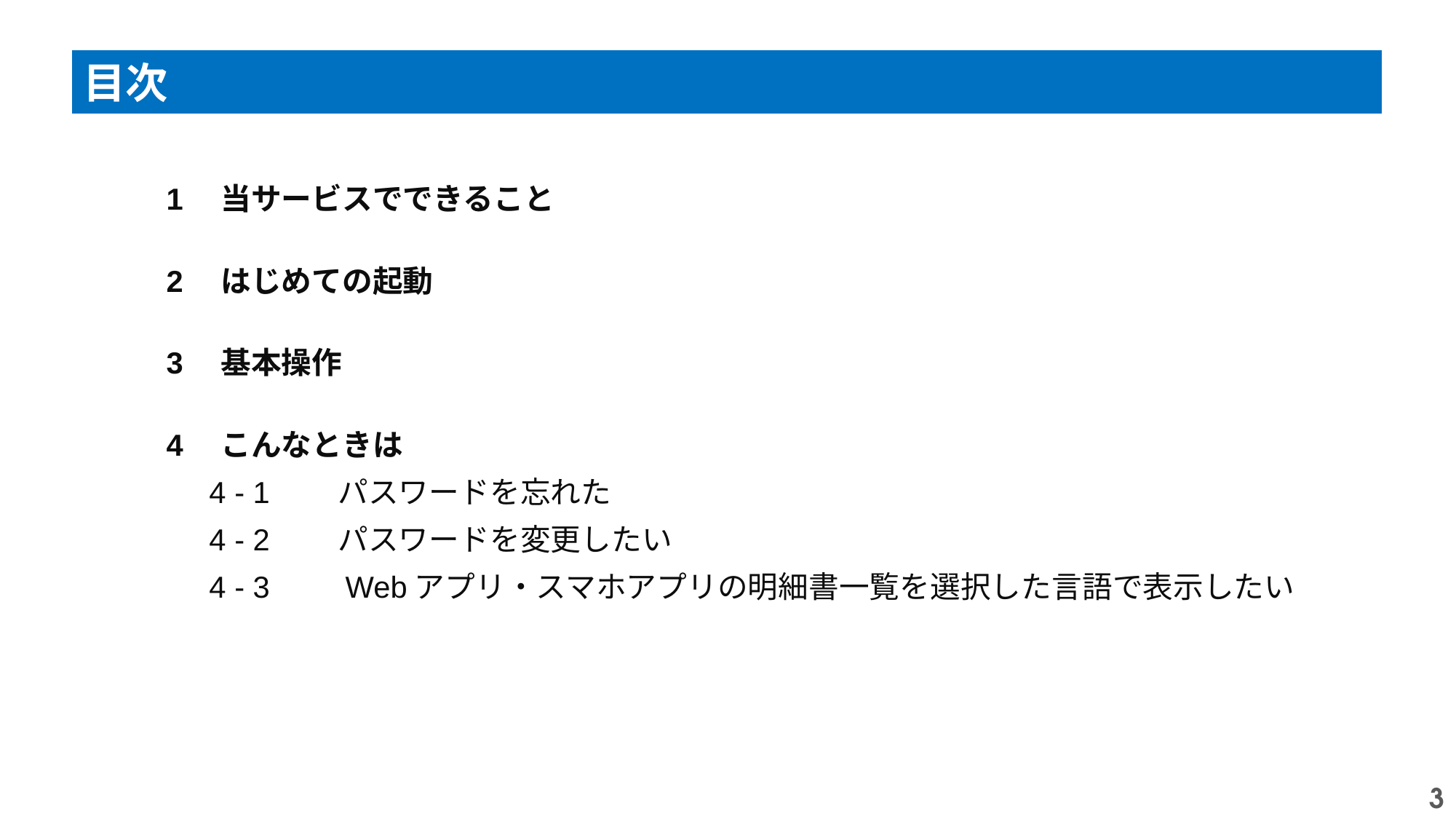

目次
1　当サービスでできること
2　はじめての起動
3　基本操作
4　こんなときは
4 - 1　　パスワードを忘れた
4 - 2　　パスワードを変更したい
4 - 3　　Webアプリ・スマホアプリの明細書一覧を選択した言語で表示したい
3